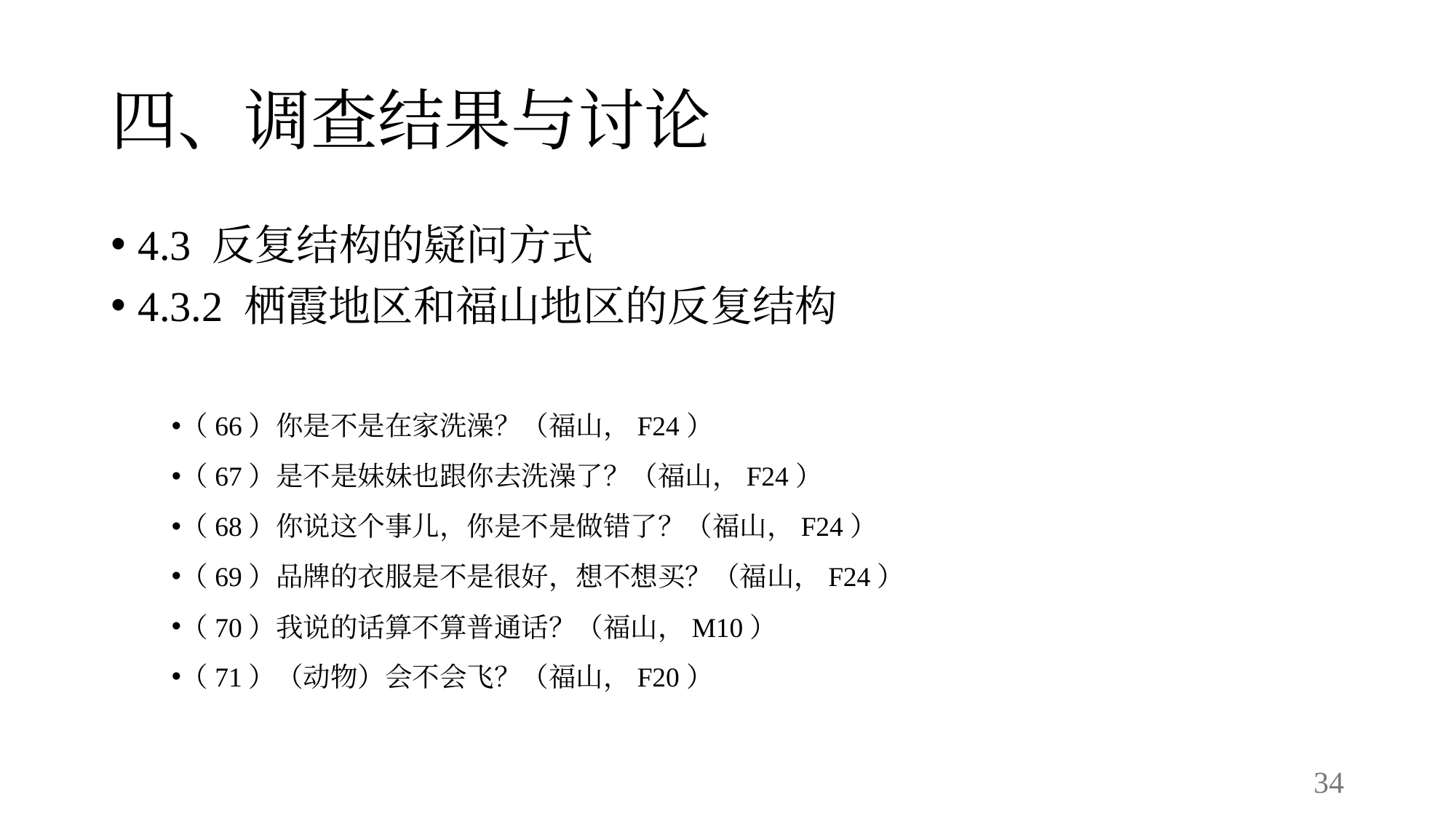

# 四、调查结果与讨论
4.3 反复结构的疑问方式
4.3.2 栖霞地区和福山地区的反复结构

（66）你是不是在家洗澡？（福山，F24）
（67）是不是妹妹也跟你去洗澡了？（福山，F24）
（68）你说这个事儿，你是不是做错了？（福山，F24）
（69）品牌的衣服是不是很好，想不想买？（福山，F24）
（70）我说的话算不算普通话？（福山，M10）
（71）（动物）会不会飞？（福山，F20）
34